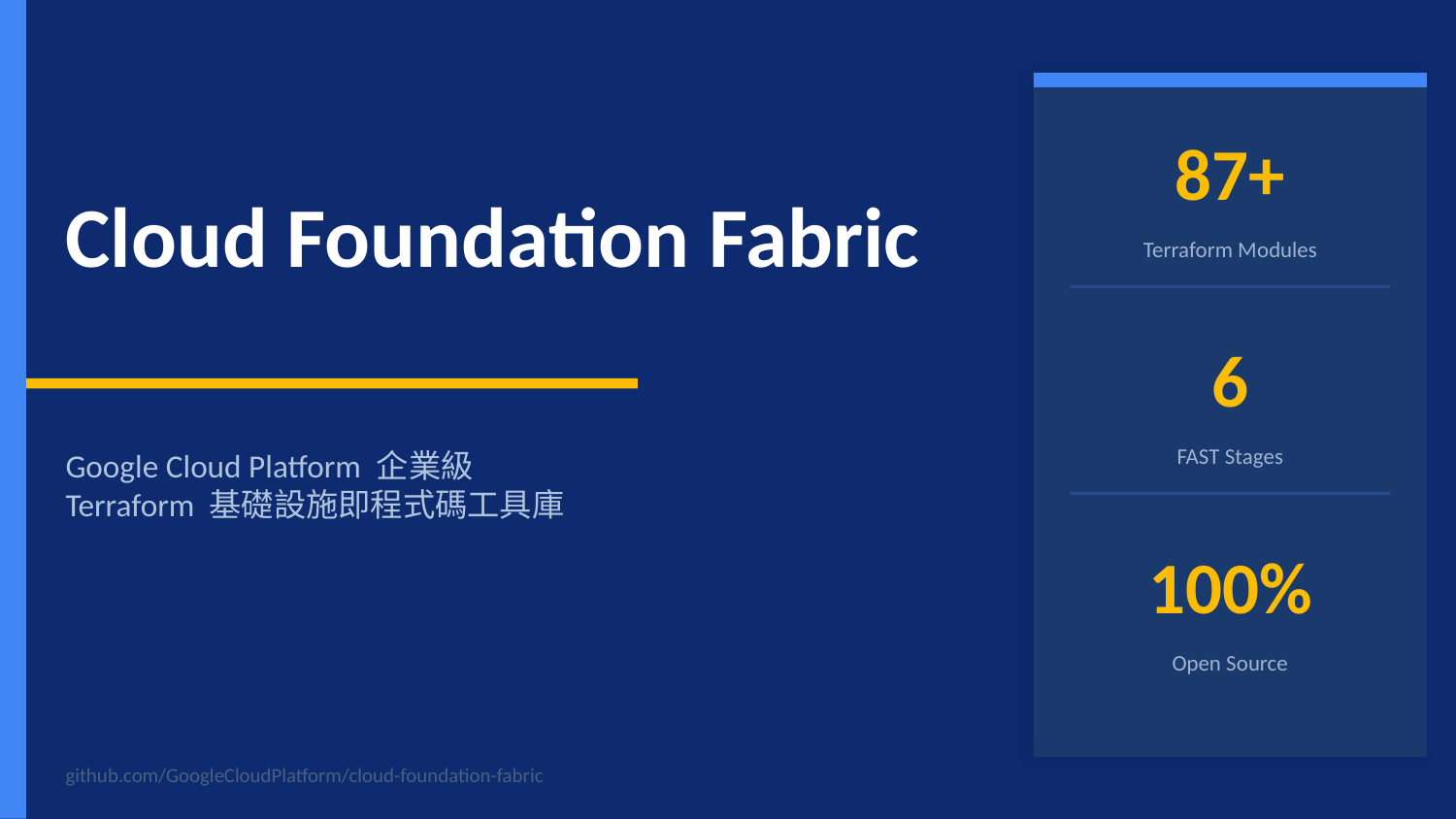

87+
Cloud Foundation Fabric
Terraform Modules

6

Google Cloud Platform 企業級
Terraform 基礎設施即程式碼工具庫
FAST Stages

100%
Open Source
github.com/GoogleCloudPlatform/cloud-foundation-fabric